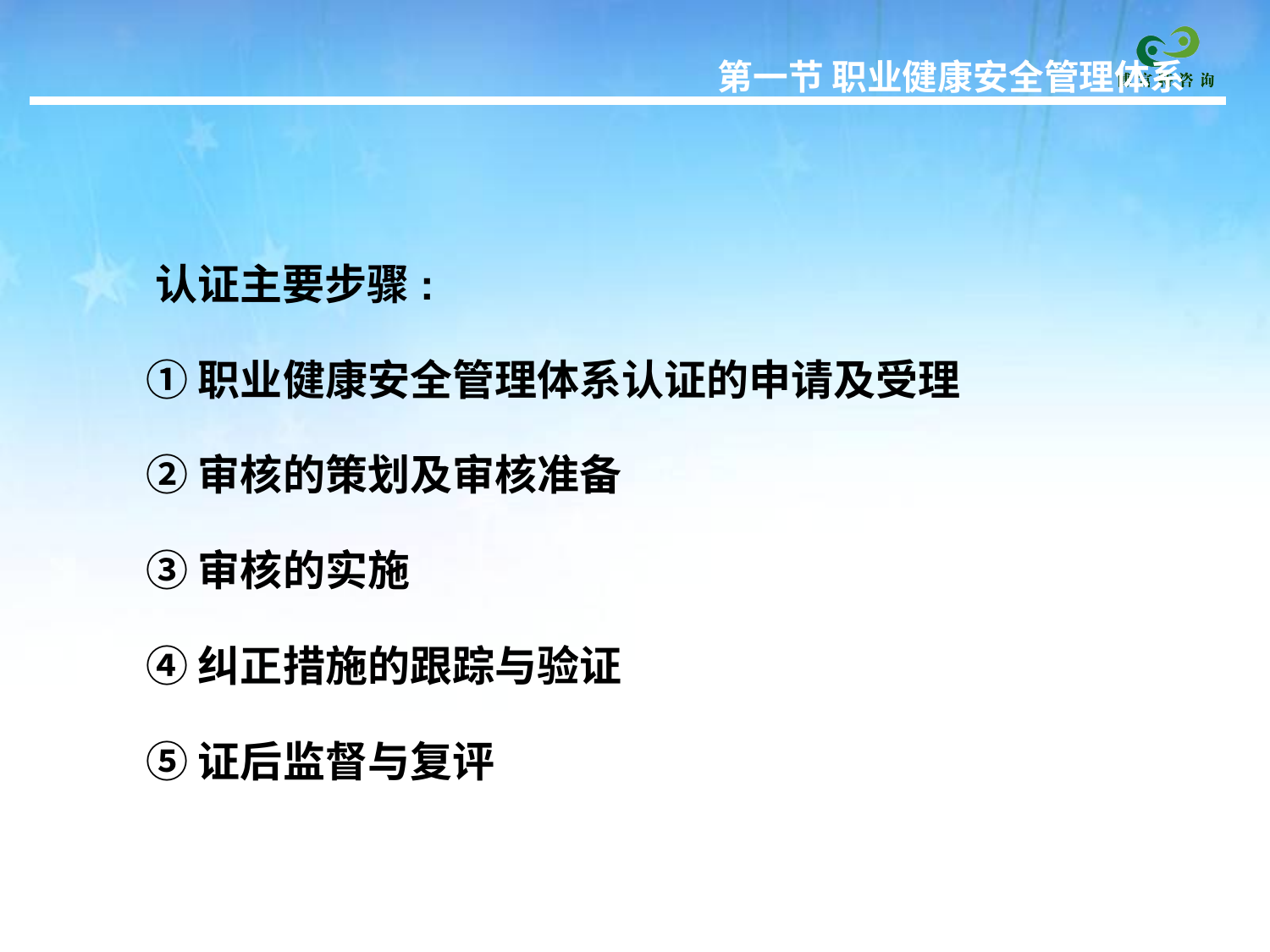

第一节 职业健康安全管理体系
    认证主要步骤:
    ①职业健康安全管理体系认证的申请及受理
    ②审核的策划及审核准备
    ③审核的实施
    ④纠正措施的跟踪与验证
    ⑤证后监督与复评